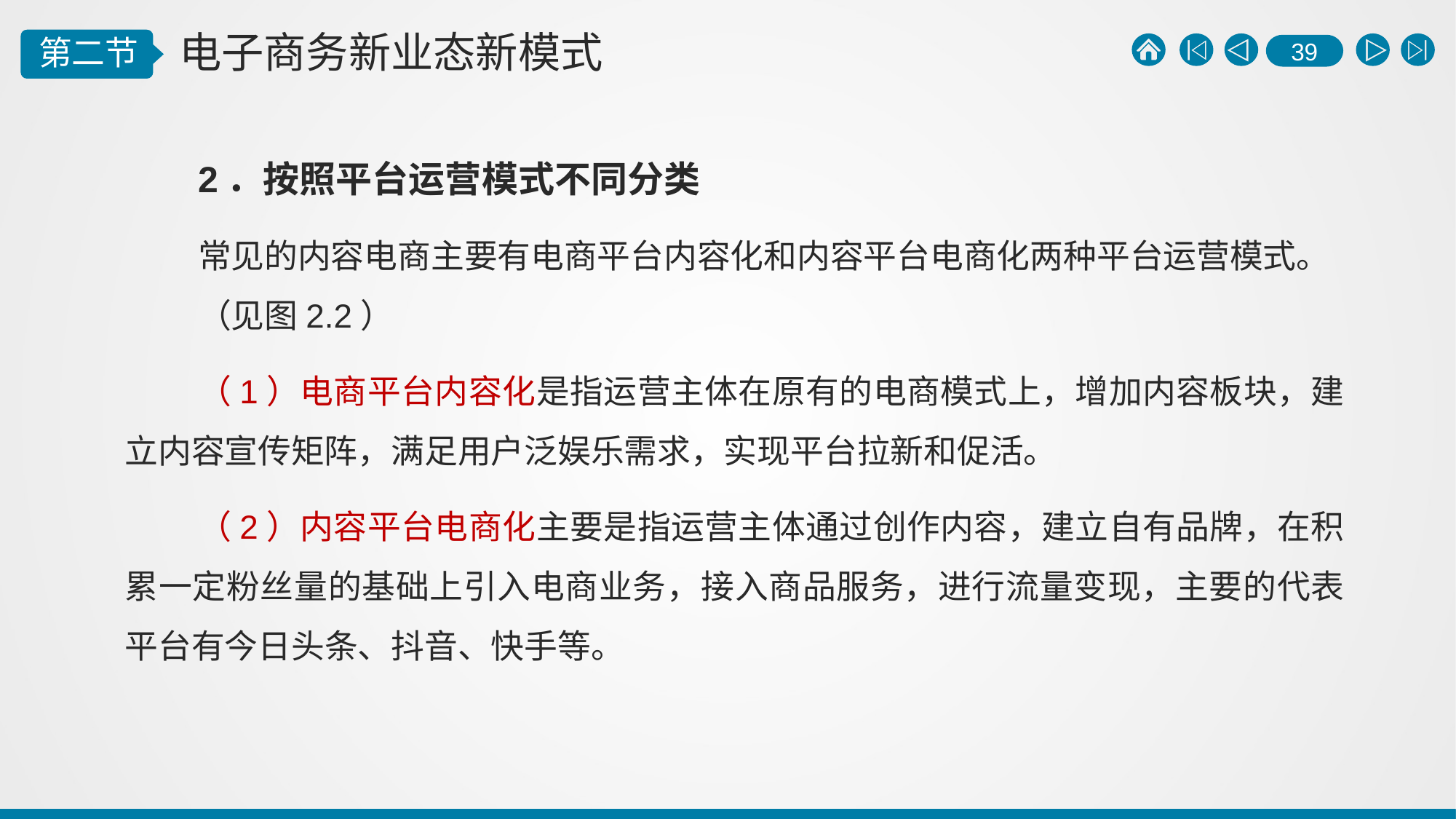

2．按照平台运营模式不同分类
常见的内容电商主要有电商平台内容化和内容平台电商化两种平台运营模式。
（见图2.2）
（1）电商平台内容化是指运营主体在原有的电商模式上，增加内容板块，建立内容宣传矩阵，满足用户泛娱乐需求，实现平台拉新和促活。
（2）内容平台电商化主要是指运营主体通过创作内容，建立自有品牌，在积累一定粉丝量的基础上引入电商业务，接入商品服务，进行流量变现，主要的代表平台有今日头条、抖音、快手等。